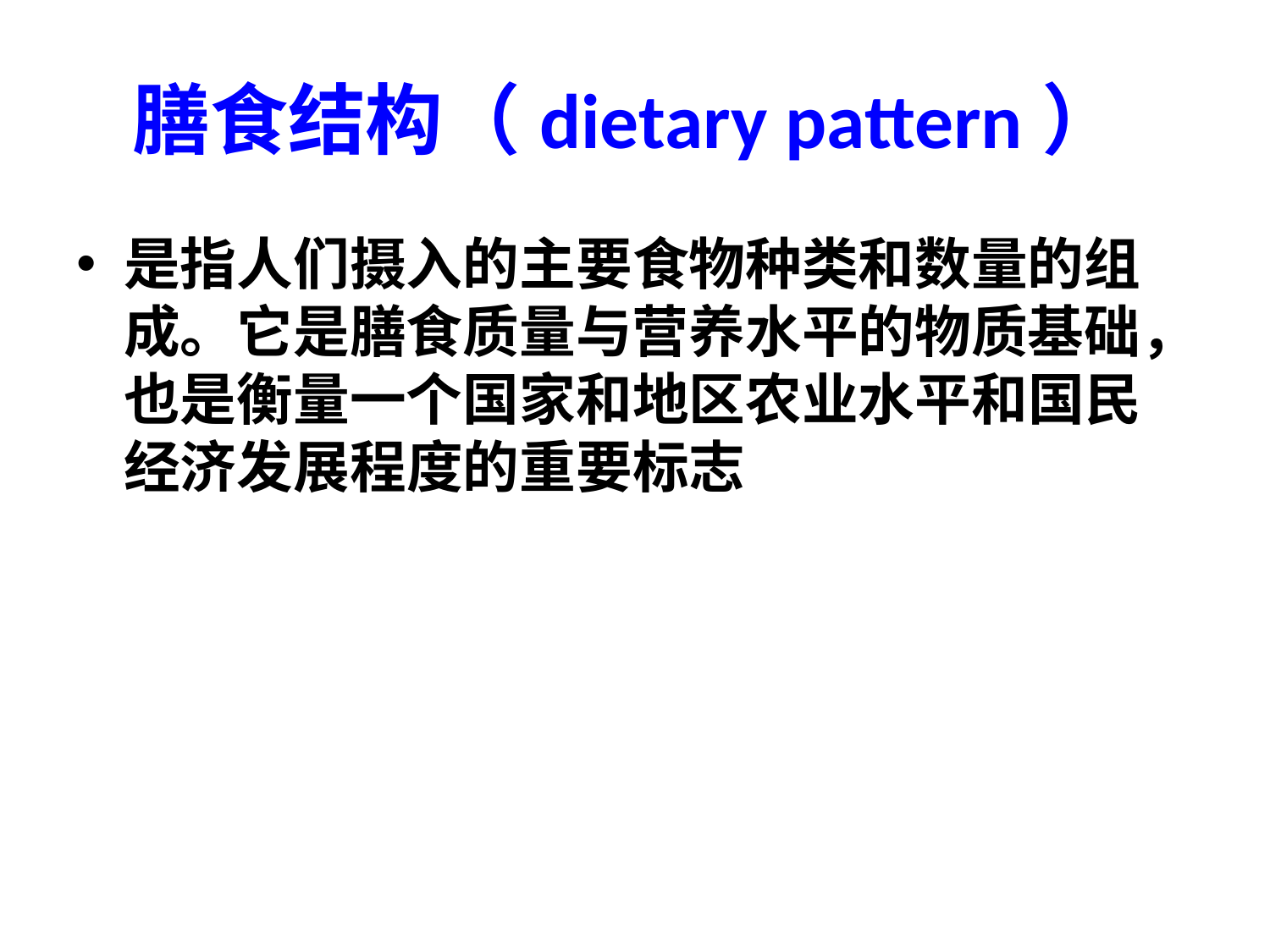

# 膳食结构（dietary pattern）
是指人们摄入的主要食物种类和数量的组成。它是膳食质量与营养水平的物质基础，也是衡量一个国家和地区农业水平和国民经济发展程度的重要标志